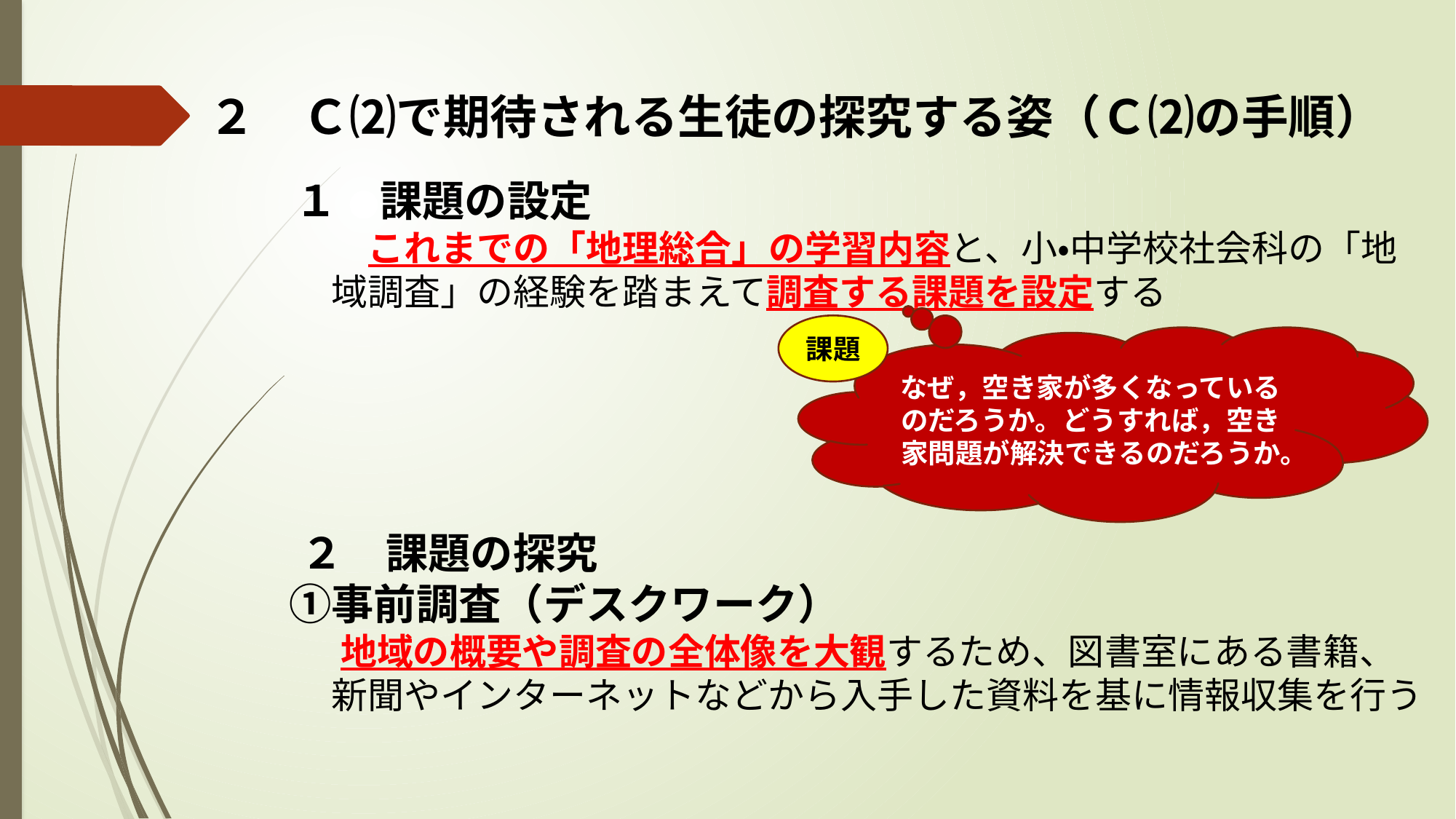

２　Ｃ⑵で期待される生徒の探究する姿（Ｃ⑵の手順）

　１　課題の設定
　　　これまでの「地理総合」の学習内容と、小・中学校社会科の「地
　　域調査」の経験を踏まえて調査する課題を設定する

課題
なぜ，空き家が多くなっているのだろうか。どうすれば，空き家問題が解決できるのだろうか。
　２　課題の探究
　①事前調査（デスクワーク）
　　　地域の概要や調査の全体像を大観するため、図書室にある書籍、
　　新聞やインターネットなどから入手した資料を基に情報収集を行う